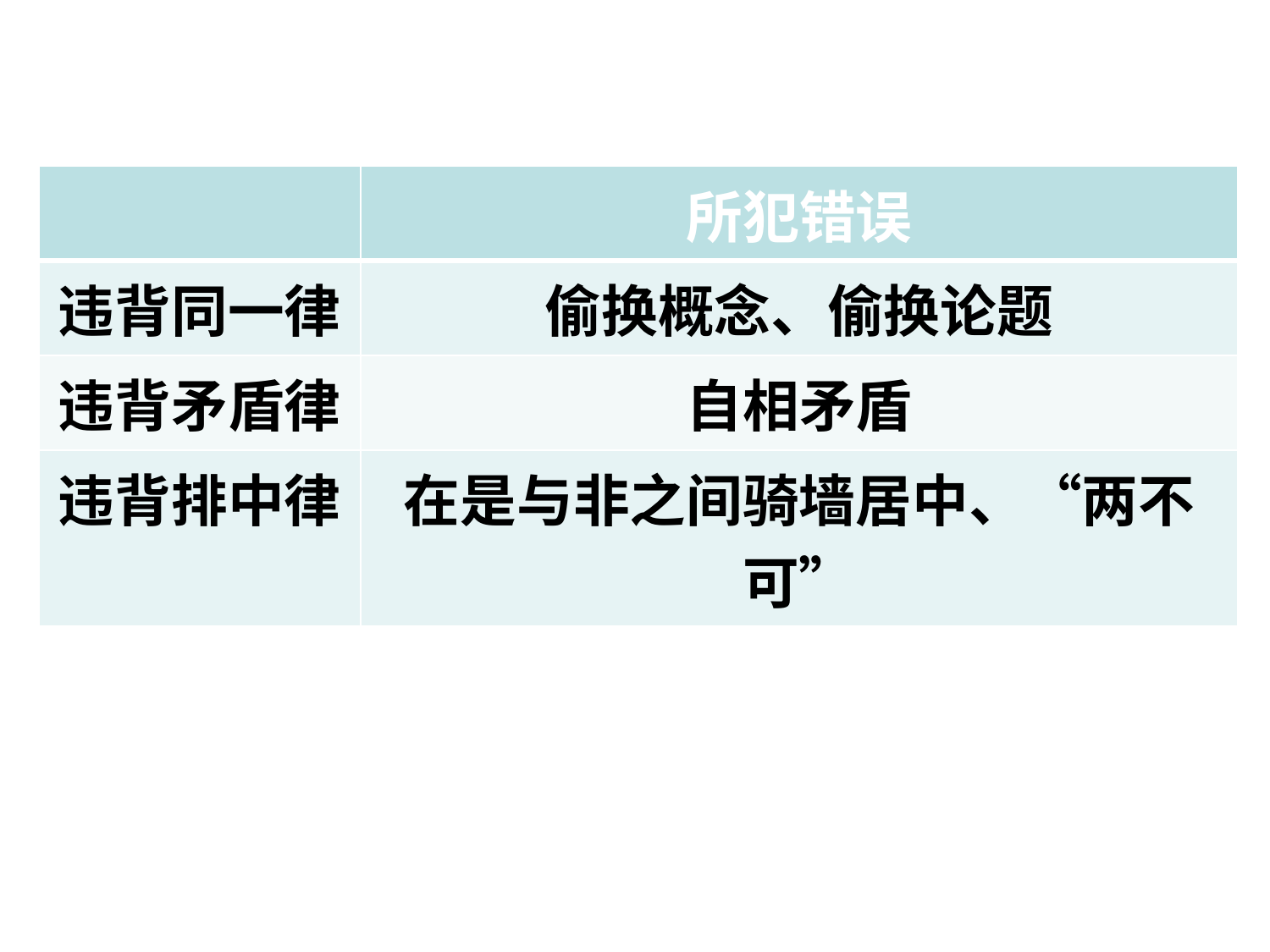

|  | 所犯错误 |
| --- | --- |
| 违背同一律 | 偷换概念、偷换论题 |
| 违背矛盾律 | 自相矛盾 |
| 违背排中律 | 在是与非之间骑墙居中、“两不可” |